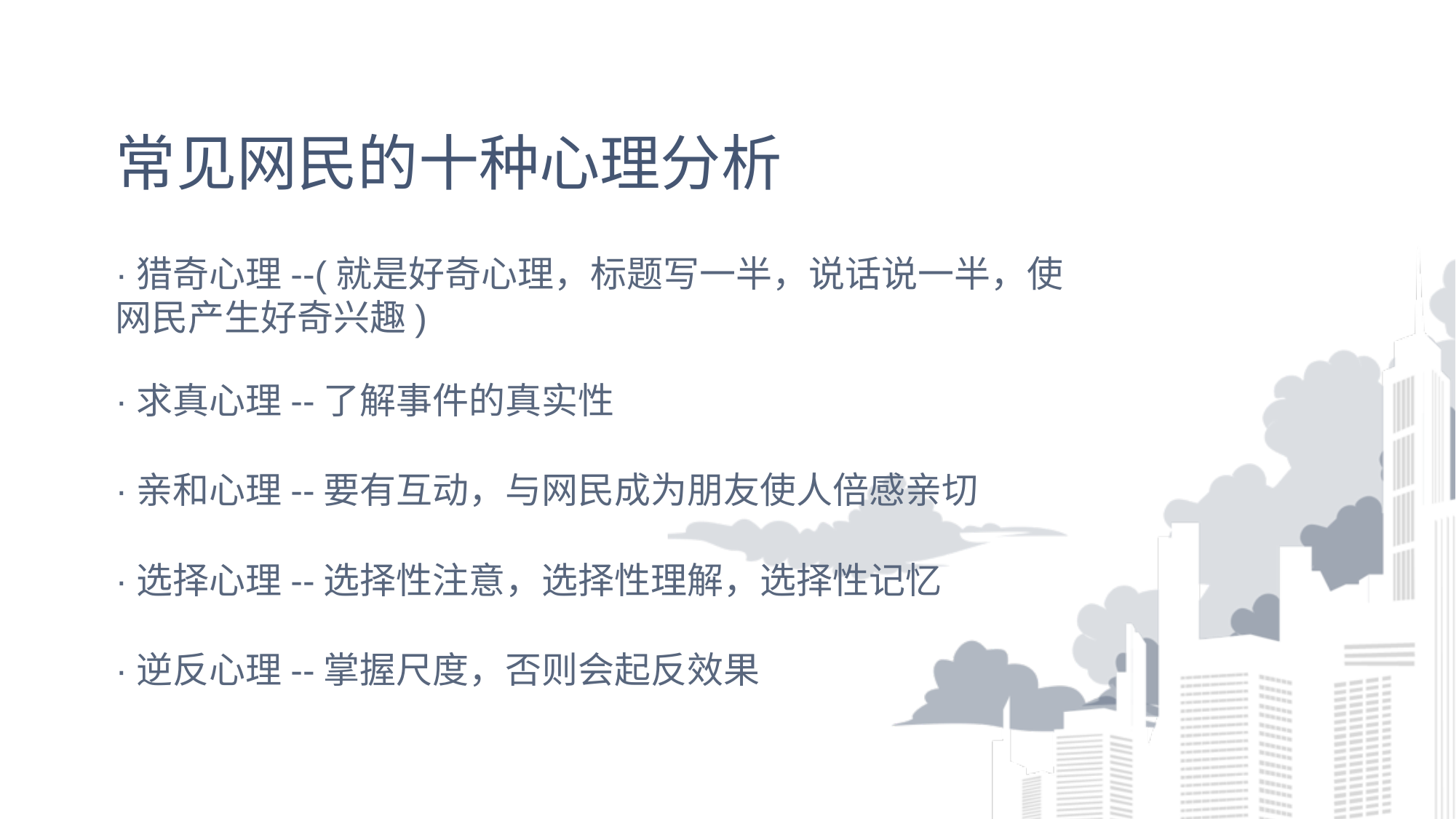

# 常见网民的十种心理分析
·猎奇心理--(就是好奇心理，标题写一半，说话说一半，使网民产生好奇兴趣)
·求真心理--了解事件的真实性
·亲和心理--要有互动，与网民成为朋友使人倍感亲切
·选择心理--选择性注意，选择性理解，选择性记忆
·逆反心理--掌握尺度，否则会起反效果